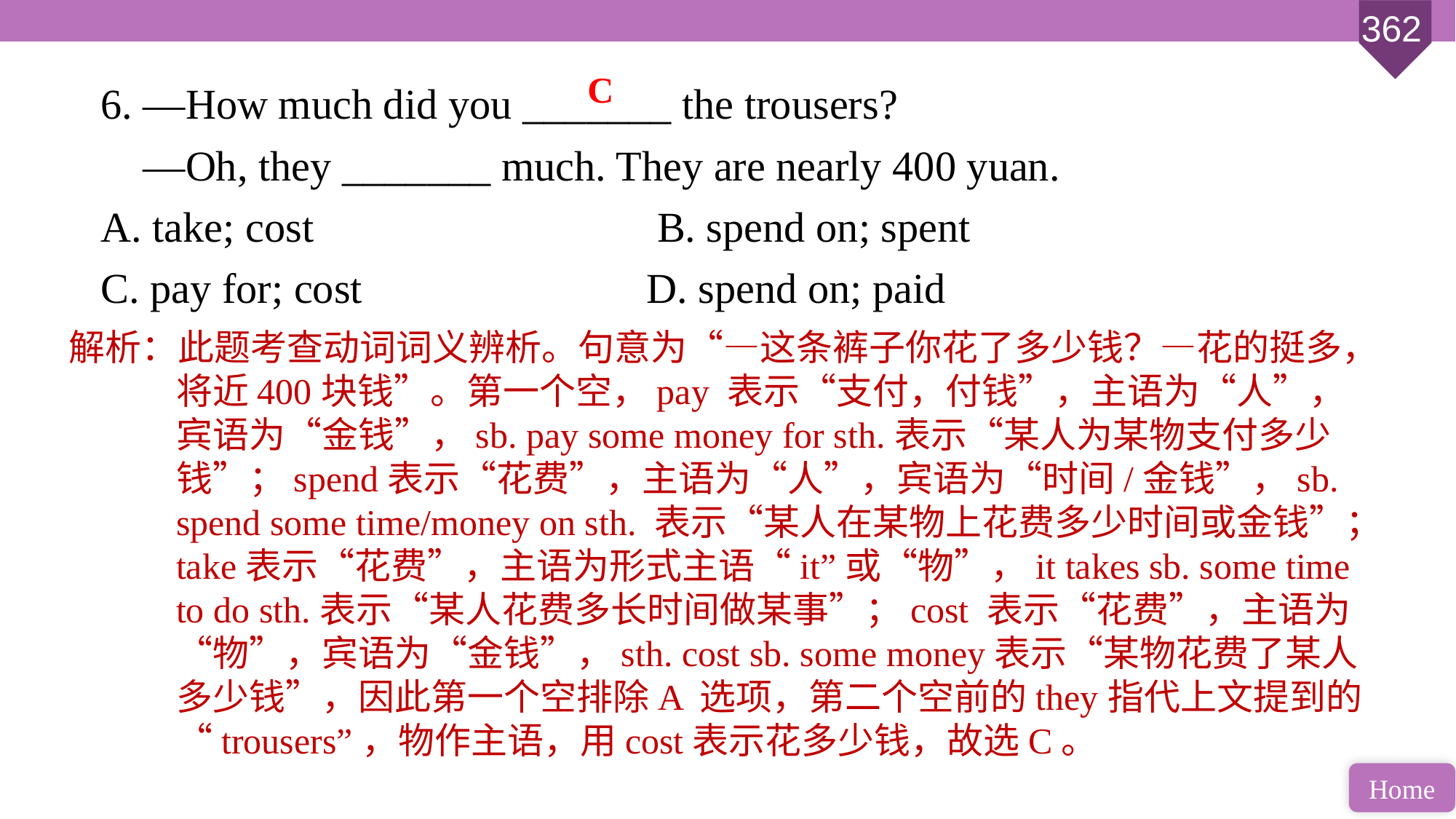

6. —How much did you _______ the trousers?
    —Oh, they _______ much. They are nearly 400 yuan.
A. take; cost				 B. spend on; spent
C. pay for; cost 			D. spend on; paid
C
解析：此题考查动词词义辨析。句意为“—这条裤子你花了多少钱？—花的挺多，将近400块钱”。第一个空，pay 表示“支付，付钱”，主语为“人”，宾语为“金钱”，sb. pay some money for sth.表示“某人为某物支付多少钱”；spend表示“花费”，主语为“人”，宾语为“时间/金钱”，sb. spend some time/money on sth. 表示“某人在某物上花费多少时间或金钱”；take表示“花费”，主语为形式主语“it”或“物”，it takes sb. some time to do sth.表示“某人花费多长时间做某事”；cost 表示“花费”，主语为“物”，宾语为“金钱”，sth. cost sb. some money表示“某物花费了某人多少钱”，因此第一个空排除A 选项，第二个空前的they指代上文提到的“trousers”，物作主语，用cost表示花多少钱，故选C。